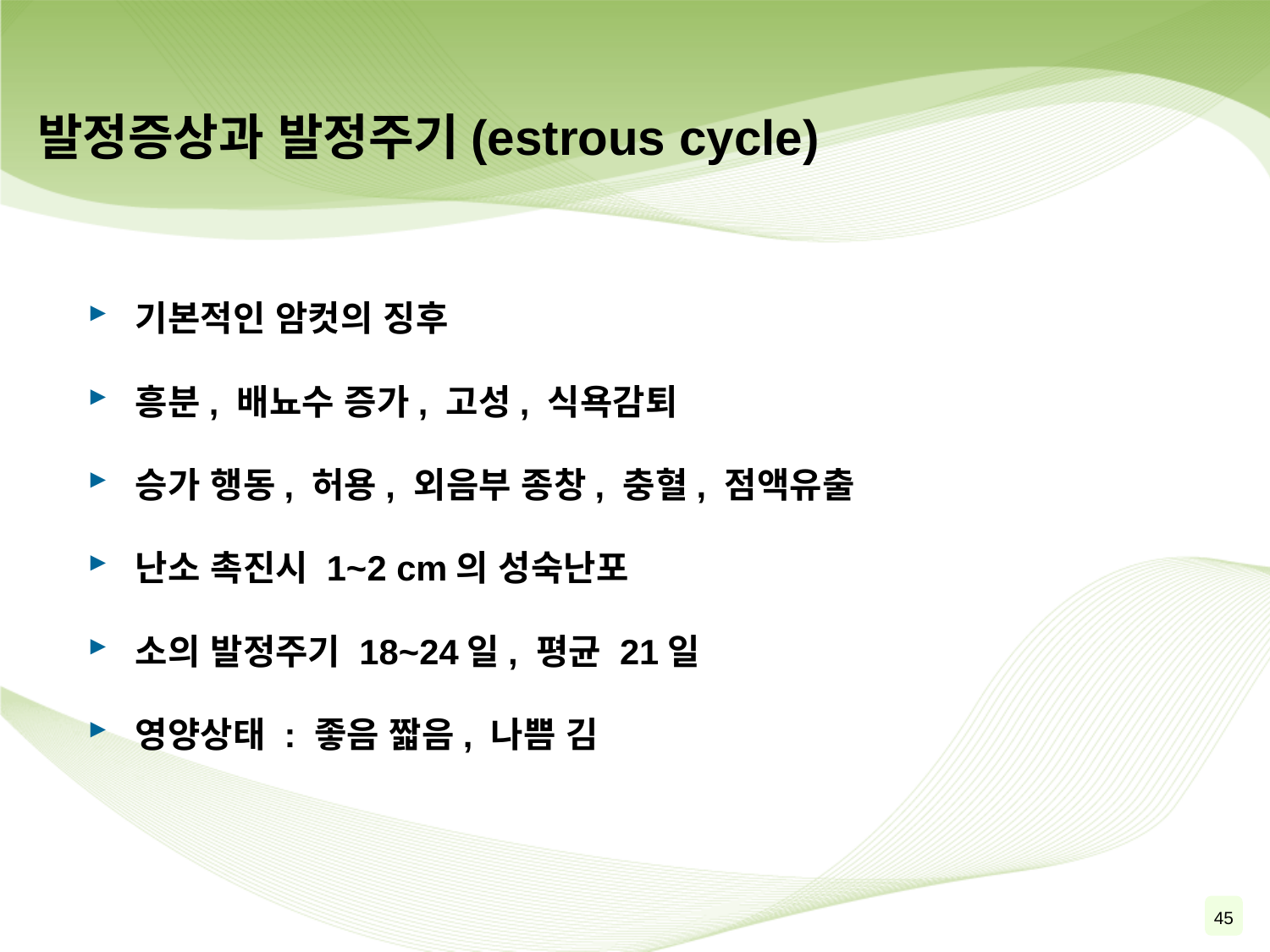

# 발정증상과 발정주기(estrous cycle)
기본적인 암컷의 징후
흥분, 배뇨수 증가, 고성, 식욕감퇴
승가 행동, 허용, 외음부 종창, 충혈, 점액유출
난소 촉진시 1~2 cm의 성숙난포
소의 발정주기 18~24일, 평균 21일
영양상태 : 좋음 짧음, 나쁨 김

45